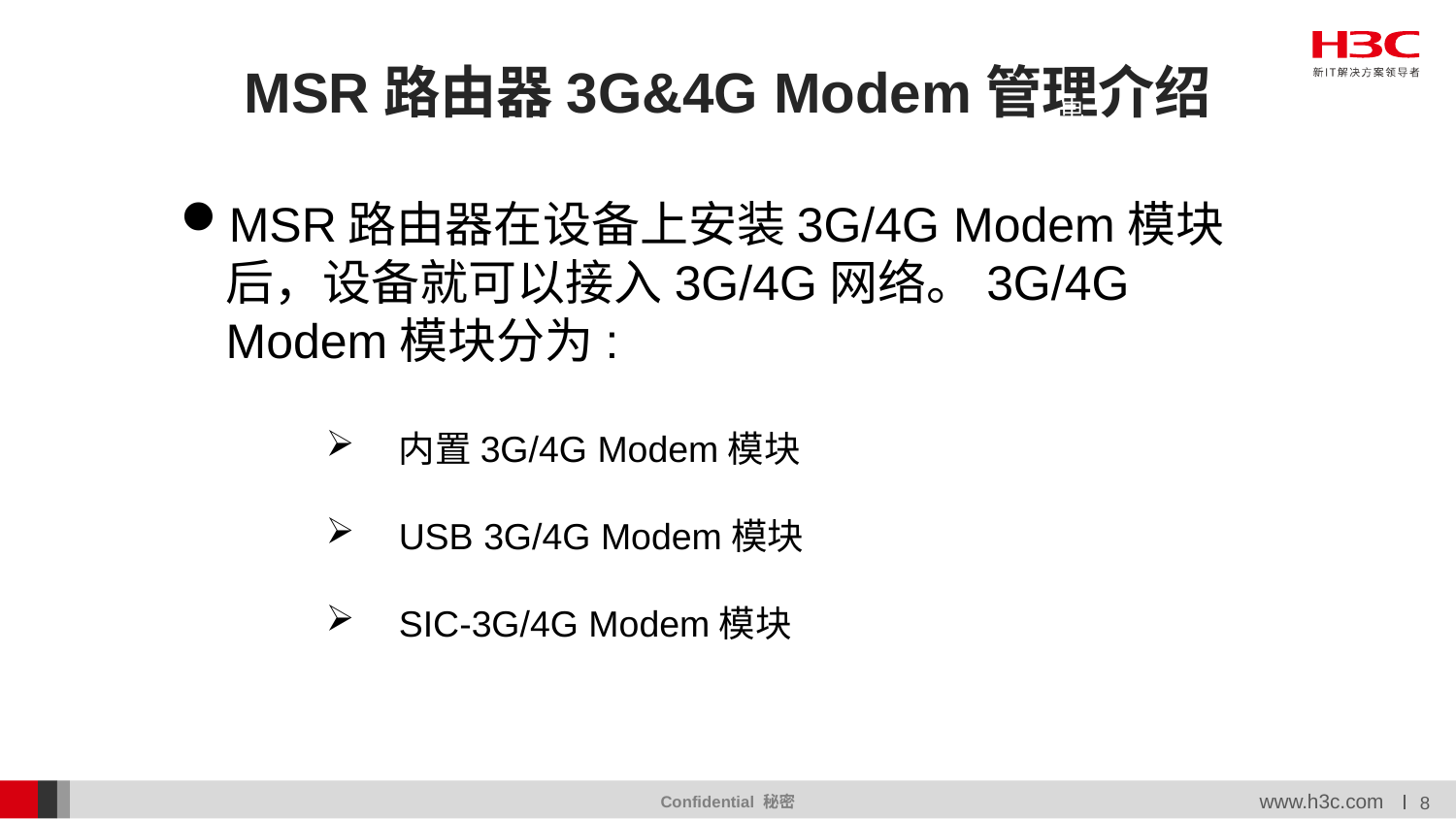

# MSR路由器3G&4G Modem管理介绍
电信
MSR路由器在设备上安装3G/4G Modem模块后，设备就可以接入3G/4G网络。3G/4G Modem模块分为:

内置3G/4G Modem模块

USB 3G/4G Modem模块

SIC-3G/4G Modem模块

联通